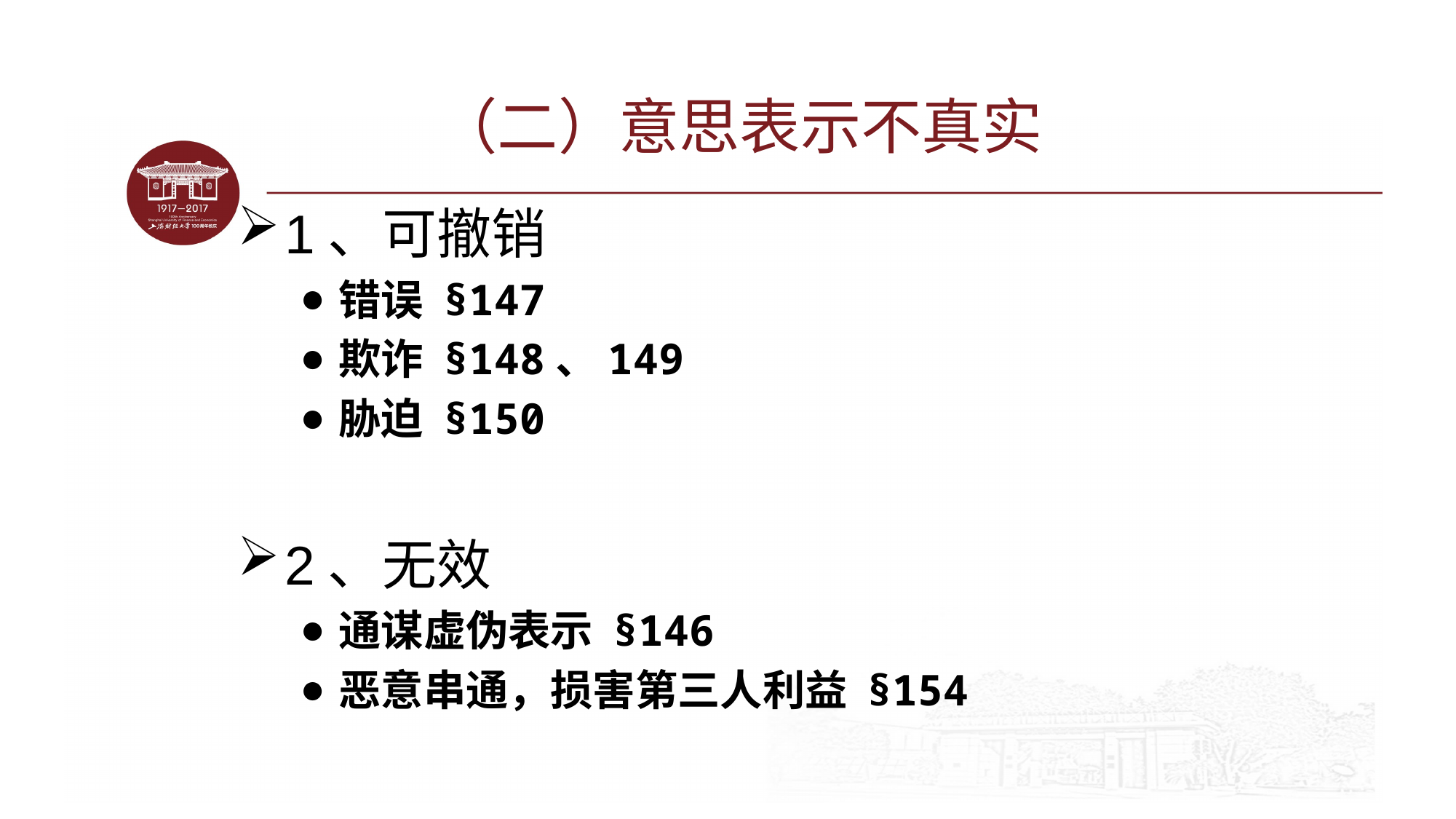

# （二）意思表示不真实
1、可撤销
错误 §147
欺诈 §148、149
胁迫 §150

2、无效
通谋虚伪表示 §146
恶意串通，损害第三人利益 §154